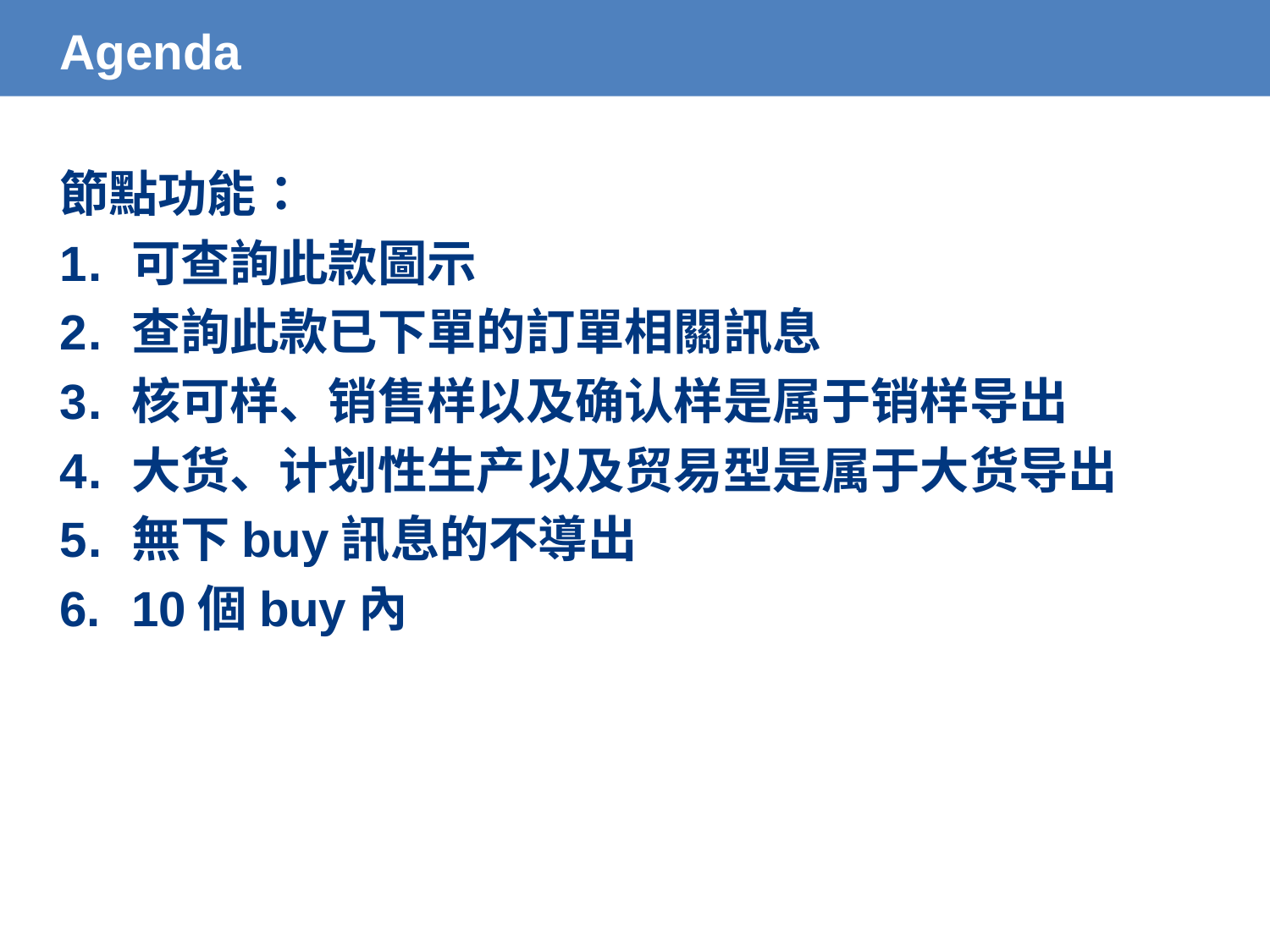

# Agenda
節點功能：
可查詢此款圖示
查詢此款已下單的訂單相關訊息
核可样、销售样以及确认样是属于销样导出
大货、计划性生产以及贸易型是属于大货导出
無下buy訊息的不導出
10個buy內